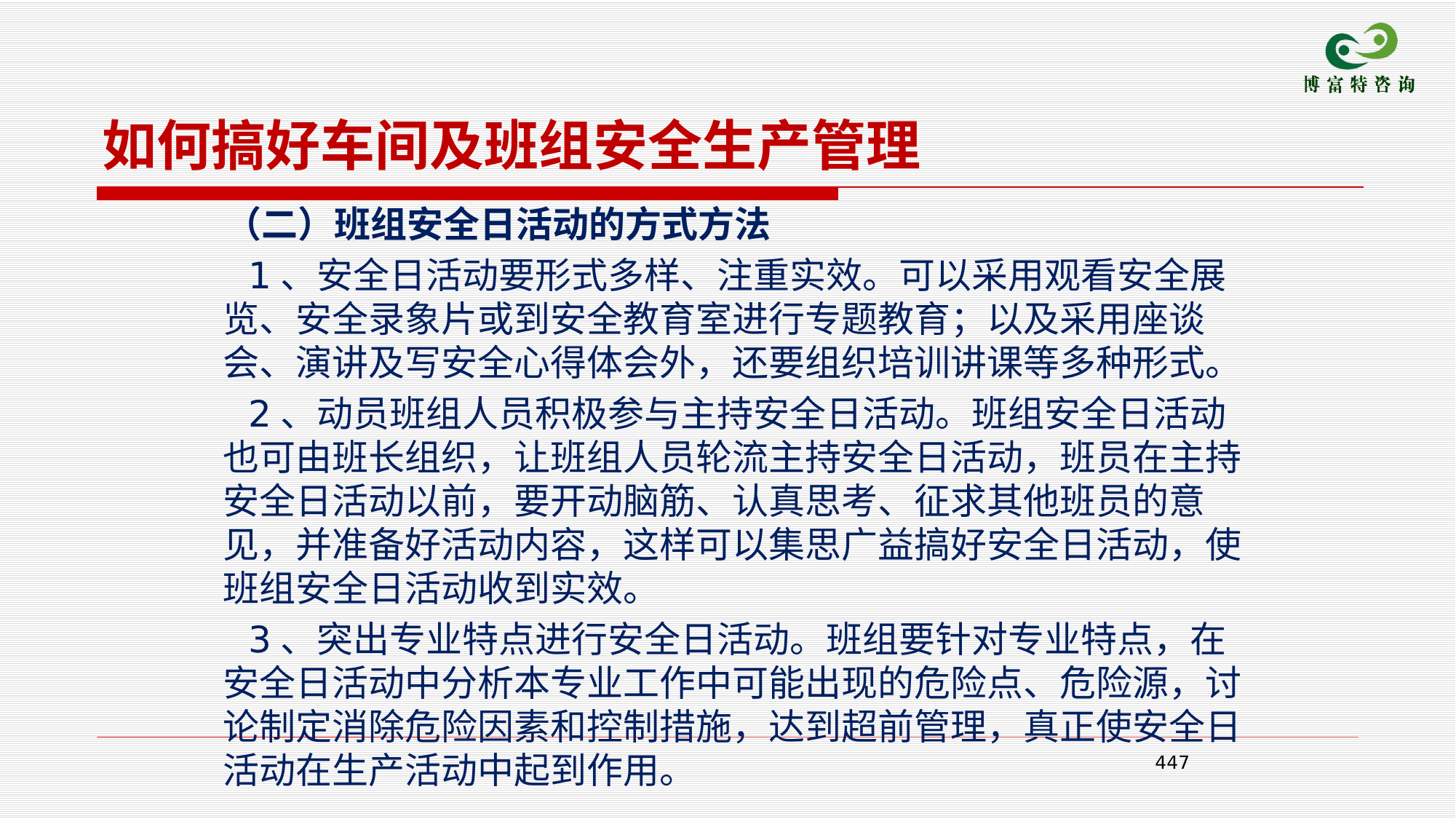

如何搞好车间及班组安全生产管理
      （二）班组安全日活动的方式方法
       1、安全日活动要形式多样、注重实效。可以采用观看安全展览、安全录象片或到安全教育室进行专题教育；以及采用座谈会、演讲及写安全心得体会外，还要组织培训讲课等多种形式。
       2、动员班组人员积极参与主持安全日活动。班组安全日活动也可由班长组织，让班组人员轮流主持安全日活动，班员在主持安全日活动以前，要开动脑筋、认真思考、征求其他班员的意见，并准备好活动内容，这样可以集思广益搞好安全日活动，使班组安全日活动收到实效。
       3、突出专业特点进行安全日活动。班组要针对专业特点，在安全日活动中分析本专业工作中可能出现的危险点、危险源，讨论制定消除危险因素和控制措施，达到超前管理，真正使安全日活动在生产活动中起到作用。

447